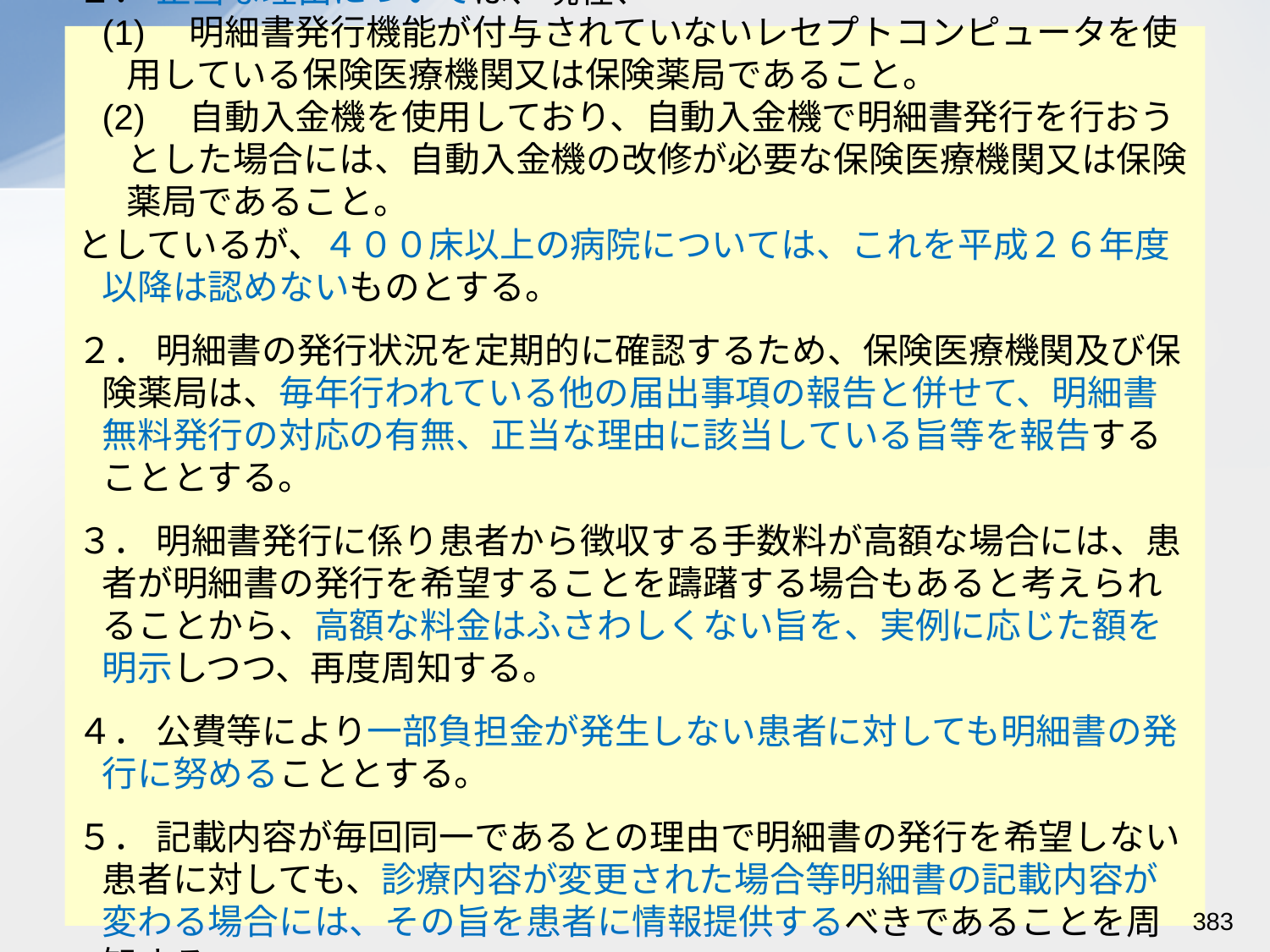

１． 正当な理由については、現在、
(1)　明細書発行機能が付与されていないレセプトコンピュータを使用している保険医療機関又は保険薬局であること。
(2)　自動入金機を使用しており、自動入金機で明細書発行を行おうとした場合には、自動入金機の改修が必要な保険医療機関又は保険薬局であること。
としているが、４００床以上の病院については、これを平成２６年度以降は認めないものとする。
２． 明細書の発行状況を定期的に確認するため、保険医療機関及び保険薬局は、毎年行われている他の届出事項の報告と併せて、明細書無料発行の対応の有無、正当な理由に該当している旨等を報告することとする。
３． 明細書発行に係り患者から徴収する手数料が高額な場合には、患者が明細書の発行を希望することを躊躇する場合もあると考えられることから、高額な料金はふさわしくない旨を、実例に応じた額を明示しつつ、再度周知する。
４． 公費等により一部負担金が発生しない患者に対しても明細書の発行に努めることとする。
５． 記載内容が毎回同一であるとの理由で明細書の発行を希望しない患者に対しても、診療内容が変更された場合等明細書の記載内容が変わる場合には、その旨を患者に情報提供するべきであることを周知する。
383